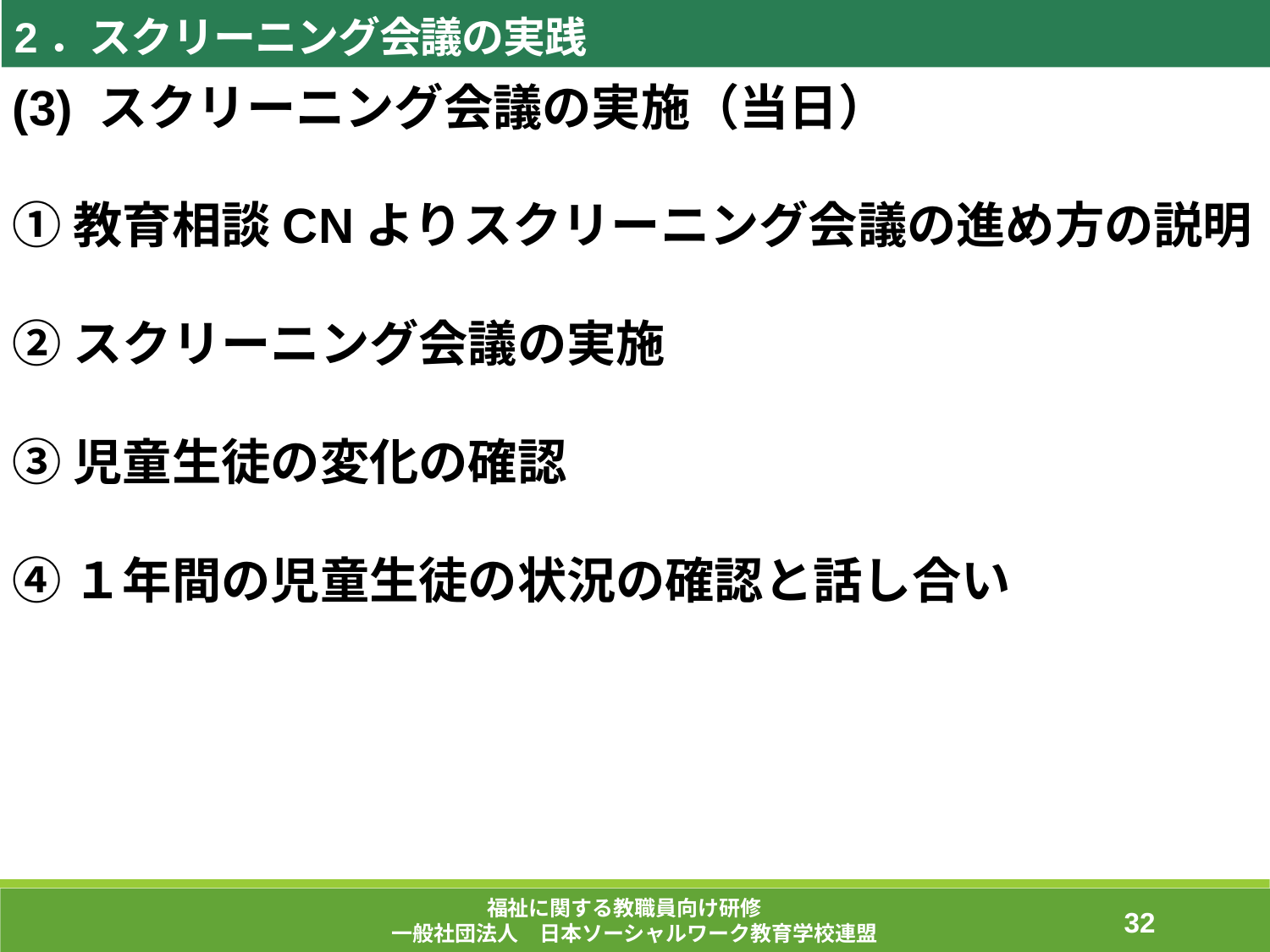

2．スクリーニング会議の実践
(3) スクリーニング会議の実施（当日）

①教育相談CNよりスクリーニング会議の進め方の説明

②スクリーニング会議の実施

③児童生徒の変化の確認

④１年間の児童生徒の状況の確認と話し合い
福祉に関する教職員向け研修
一般社団法人　日本ソーシャルワーク教育学校連盟
32